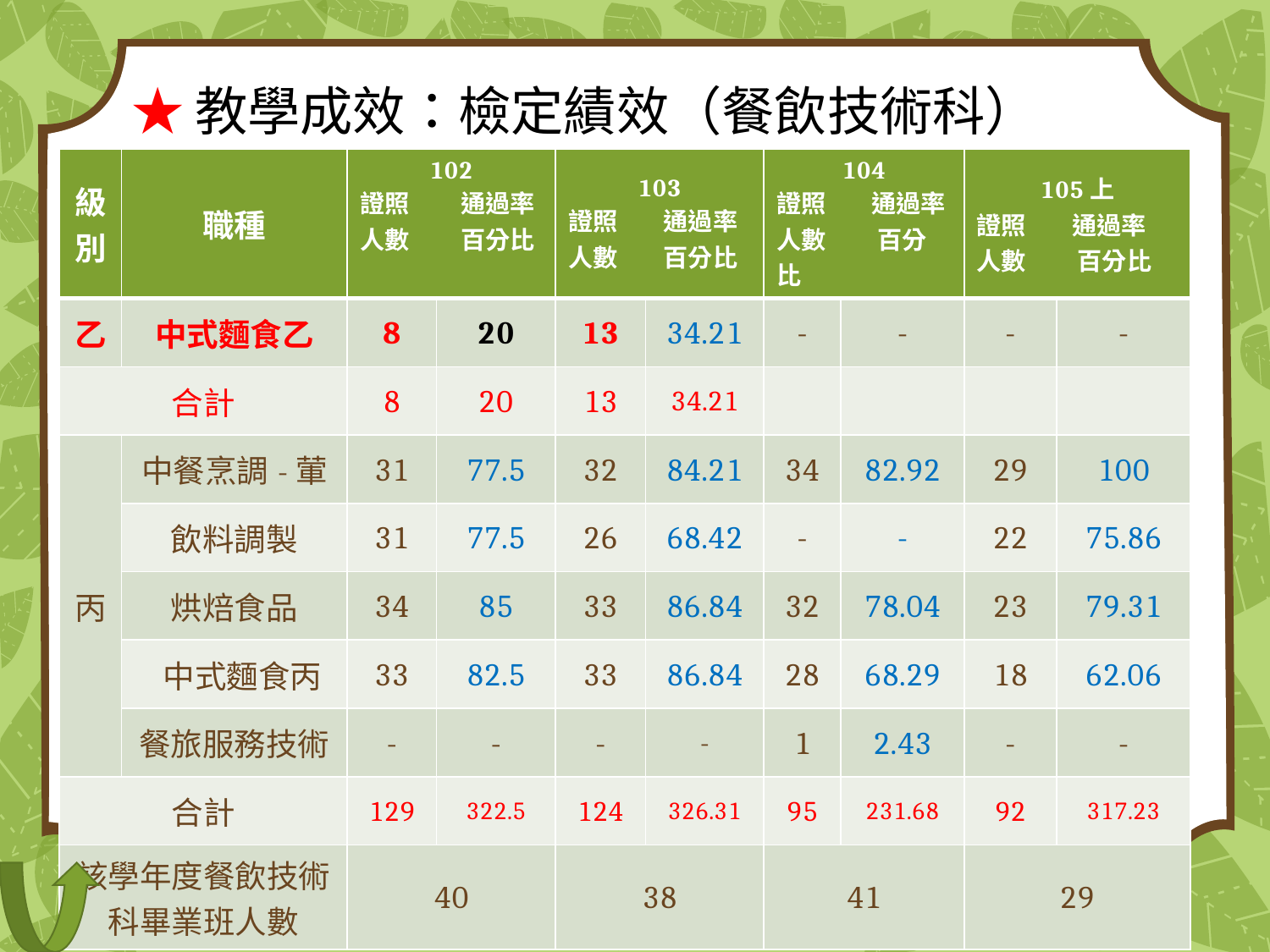

# ★教學成效：檢定績效（餐飲技術科）
| 級別 | 職種 | 102 證照 通過率 人數 百分比 |  | 103 證照 通過率 人數 百分比 |  | 104 證照 通過率 人數 百分比 |  | 105上 證照 通過率 人數 百分比 |  |
| --- | --- | --- | --- | --- | --- | --- | --- | --- | --- |
| 乙 | 中式麵食乙 | 8 | 20 | 13 | 34.21 | - | - | - | - |
| 合計 |  | 8 | 20 | 13 | 34.21 |  |  |  |  |
| 丙 | 中餐烹調-葷 | 31 | 77.5 | 32 | 84.21 | 34 | 82.92 | 29 | 100 |
|  | 飲料調製 | 31 | 77.5 | 26 | 68.42 | - | - | 22 | 75.86 |
|  | 烘焙食品 | 34 | 85 | 33 | 86.84 | 32 | 78.04 | 23 | 79.31 |
|  | 中式麵食丙 | 33 | 82.5 | 33 | 86.84 | 28 | 68.29 | 18 | 62.06 |
|  | 餐旅服務技術 | - | - | - | - | 1 | 2.43 | - | - |
| 合計 |  | 129 | 322.5 | 124 | 326.31 | 95 | 231.68 | 92 | 317.23 |
| 該學年度餐飲技術科畢業班人數 |  | 40 |  | 38 |  | 41 |  | 29 |  |